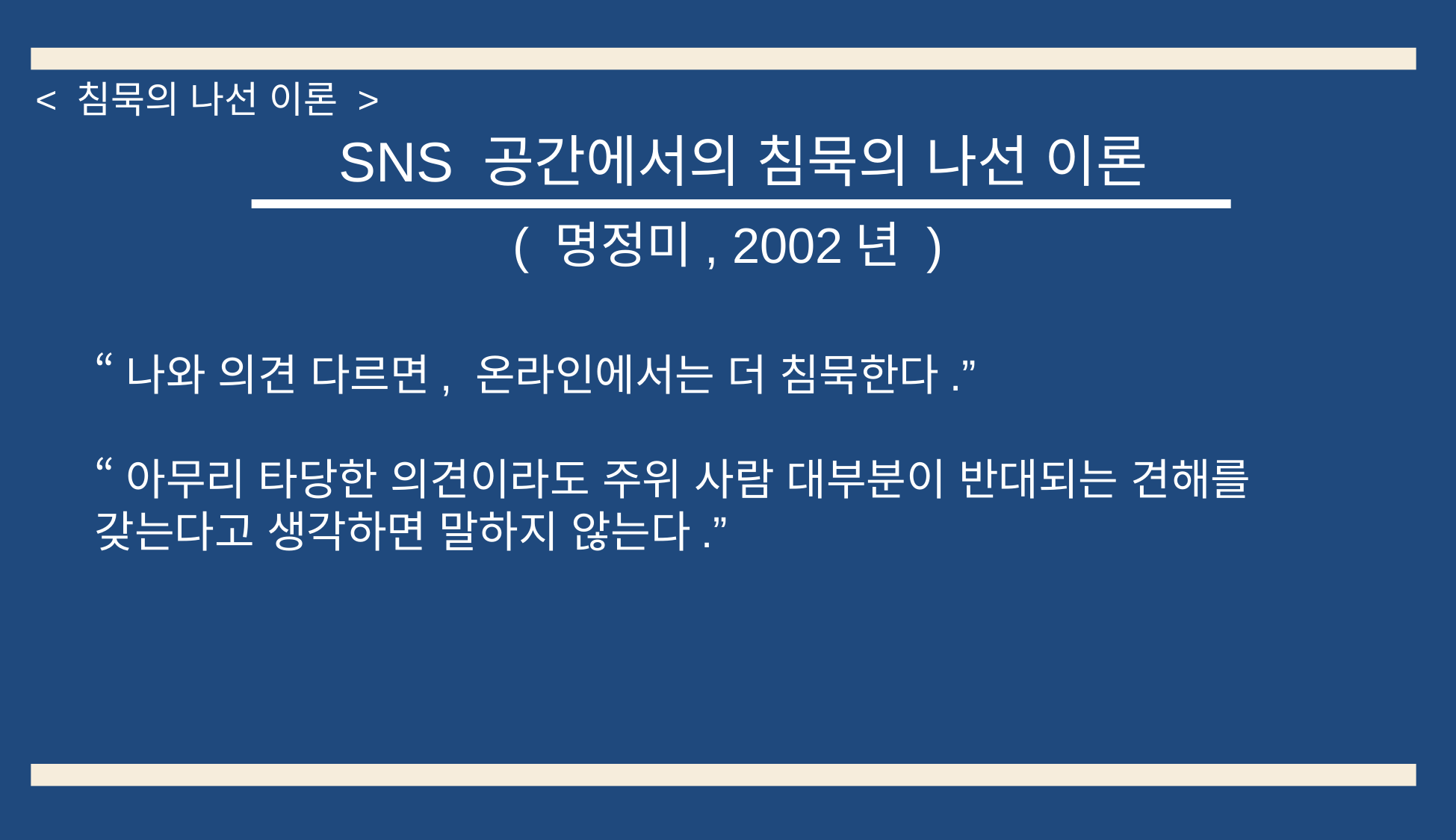

< 침묵의 나선 이론 >
  SNS 공간에서의 침묵의 나선 이론

( 명정미, 2002년 )

“나와 의견 다르면, 온라인에서는 더 침묵한다.”

“아무리 타당한 의견이라도 주위 사람 대부분이 반대되는 견해를 갖는다고 생각하면 말하지 않는다.”